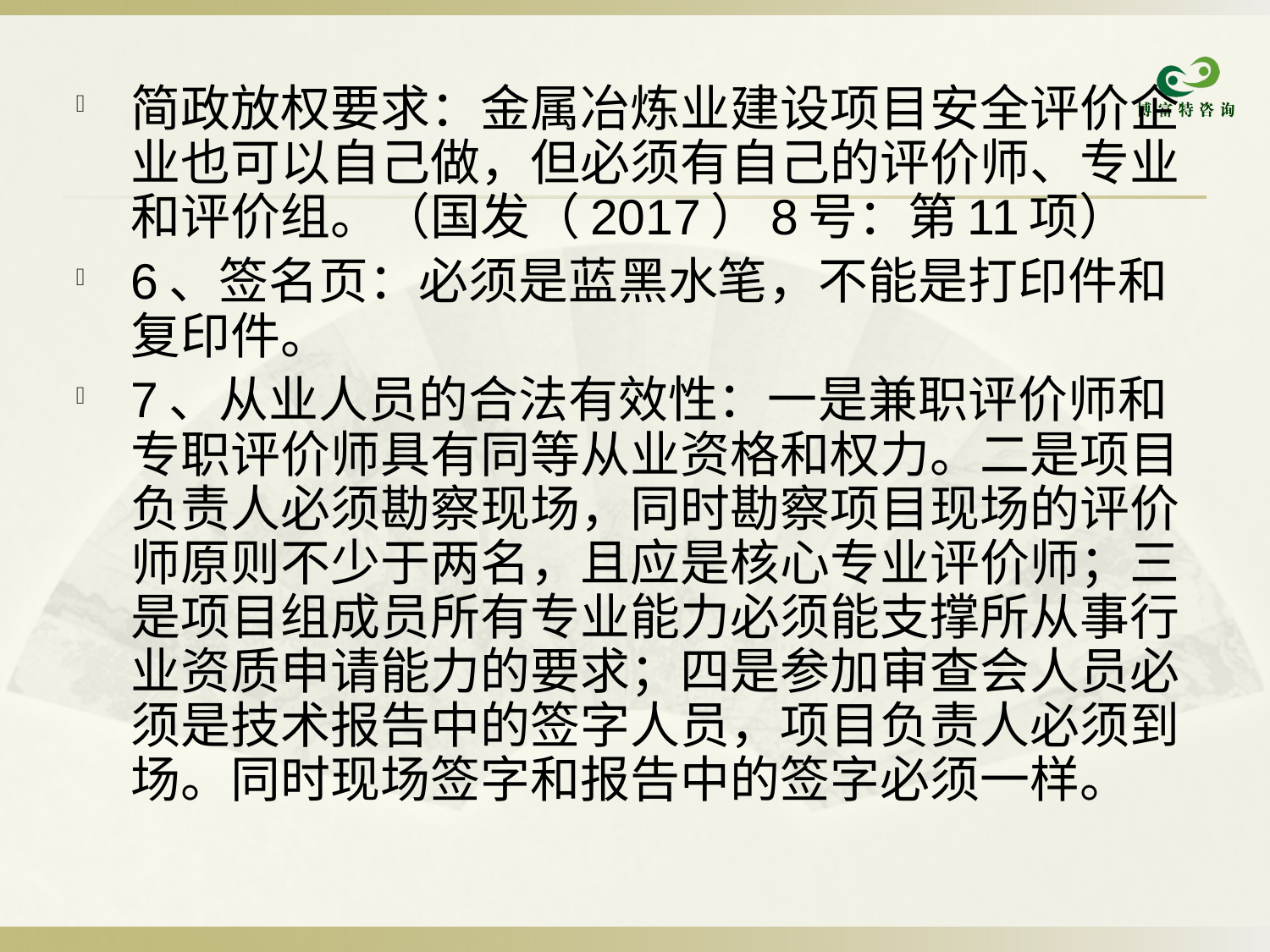

简政放权要求：金属冶炼业建设项目安全评价企业也可以自己做，但必须有自己的评价师、专业和评价组。（国发（2017）8号：第11项）
6、签名页：必须是蓝黑水笔，不能是打印件和复印件。
7、从业人员的合法有效性：一是兼职评价师和专职评价师具有同等从业资格和权力。二是项目负责人必须勘察现场，同时勘察项目现场的评价师原则不少于两名，且应是核心专业评价师；三是项目组成员所有专业能力必须能支撑所从事行业资质申请能力的要求；四是参加审查会人员必须是技术报告中的签字人员，项目负责人必须到场。同时现场签字和报告中的签字必须一样。